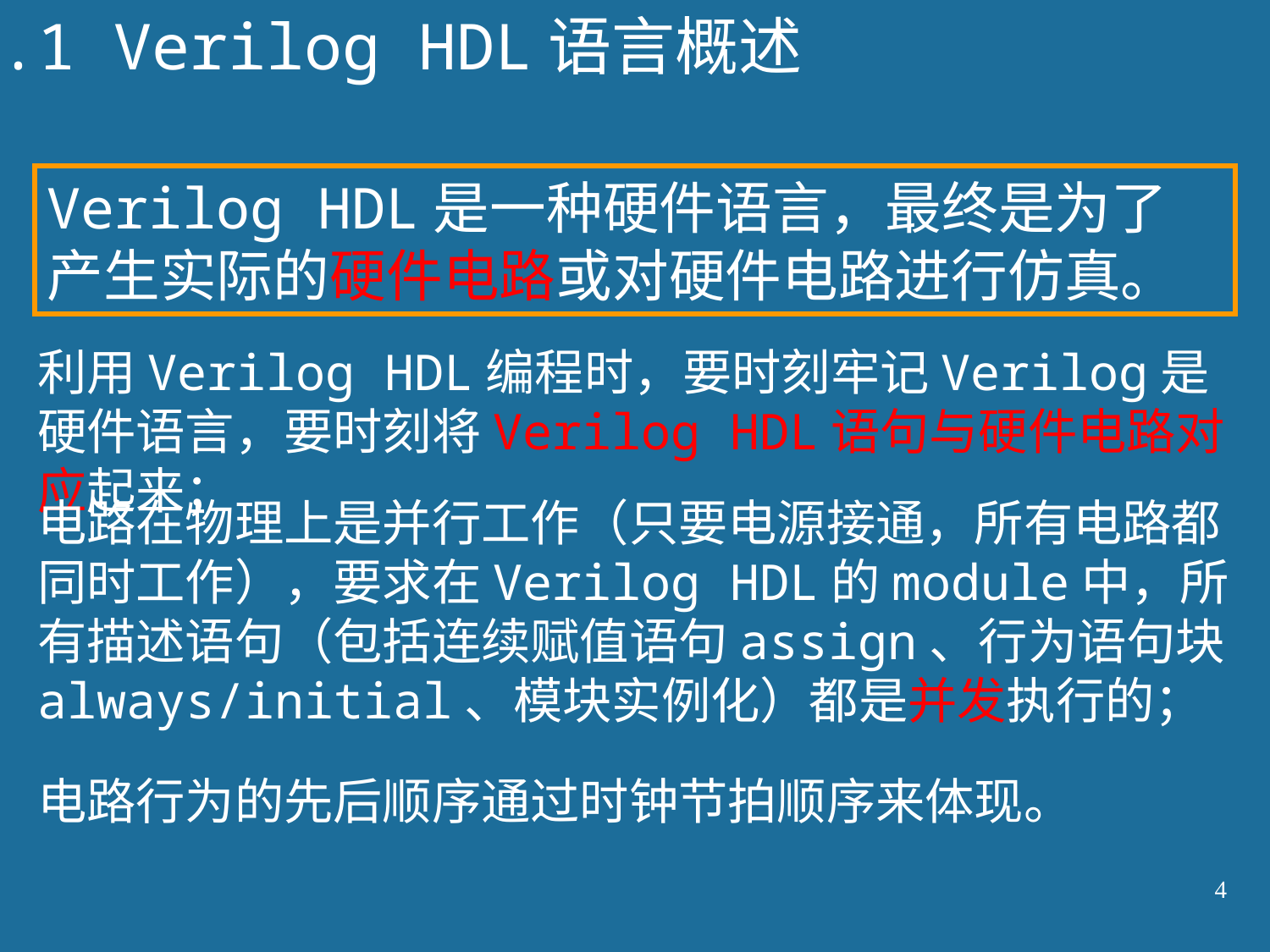

7.1 Verilog HDL语言概述
Verilog HDL是一种硬件语言，最终是为了产生实际的硬件电路或对硬件电路进行仿真。
利用Verilog HDL编程时，要时刻牢记Verilog是硬件语言，要时刻将Verilog HDL语句与硬件电路对应起来；
电路在物理上是并行工作（只要电源接通，所有电路都同时工作），要求在Verilog HDL的module中，所有描述语句（包括连续赋值语句assign、行为语句块always/initial、模块实例化）都是并发执行的；
电路行为的先后顺序通过时钟节拍顺序来体现。
4